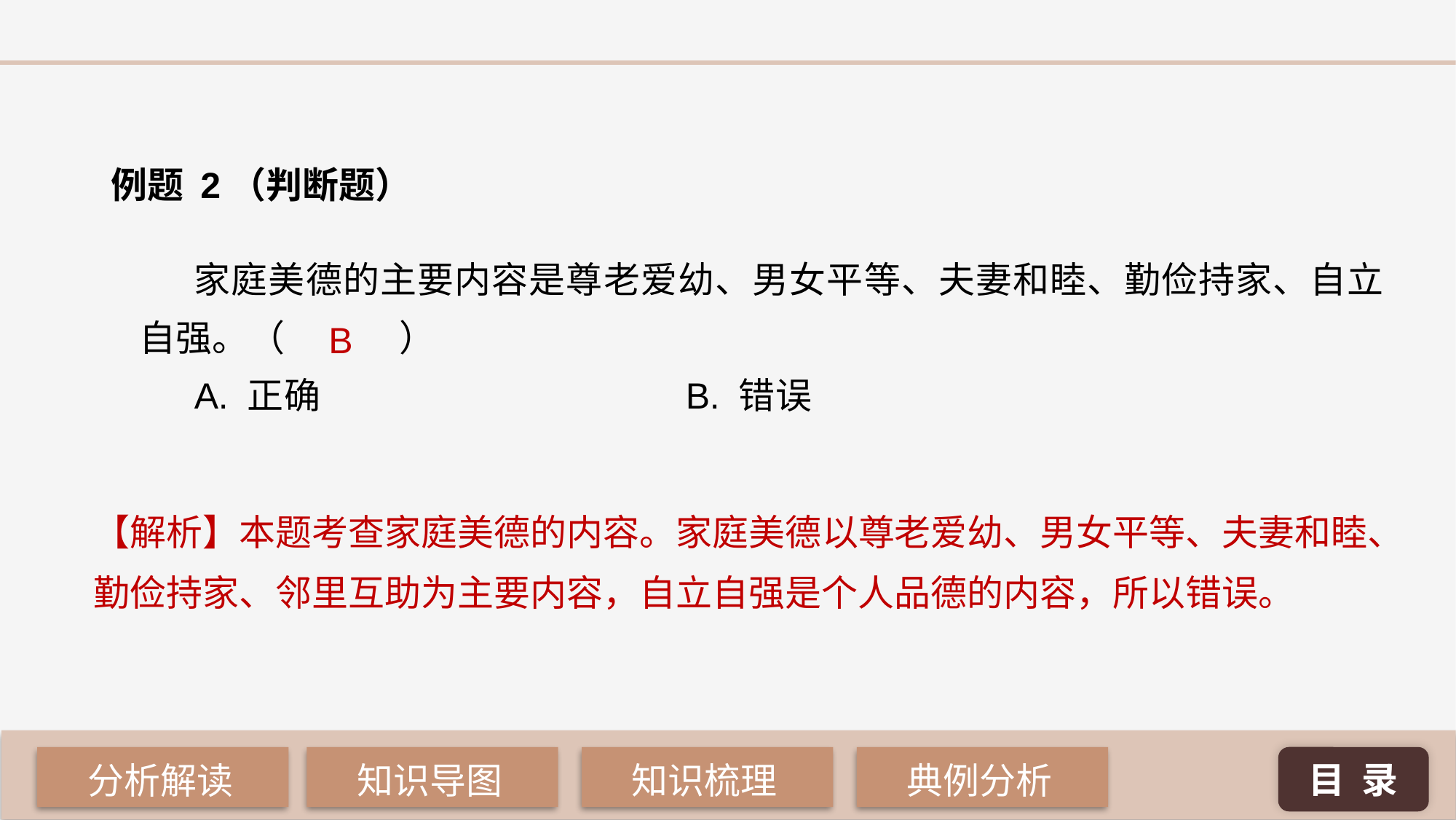

例题 2（判断题）
家庭美德的主要内容是尊老爱幼、男女平等、夫妻和睦、勤俭持家、自立自强。（ 	     ）
A. 正确 				B. 错误
B
【解析】本题考查家庭美德的内容。家庭美德以尊老爱幼、男女平等、夫妻和睦、勤俭持家、邻里互助为主要内容，自立自强是个人品德的内容，所以错误。